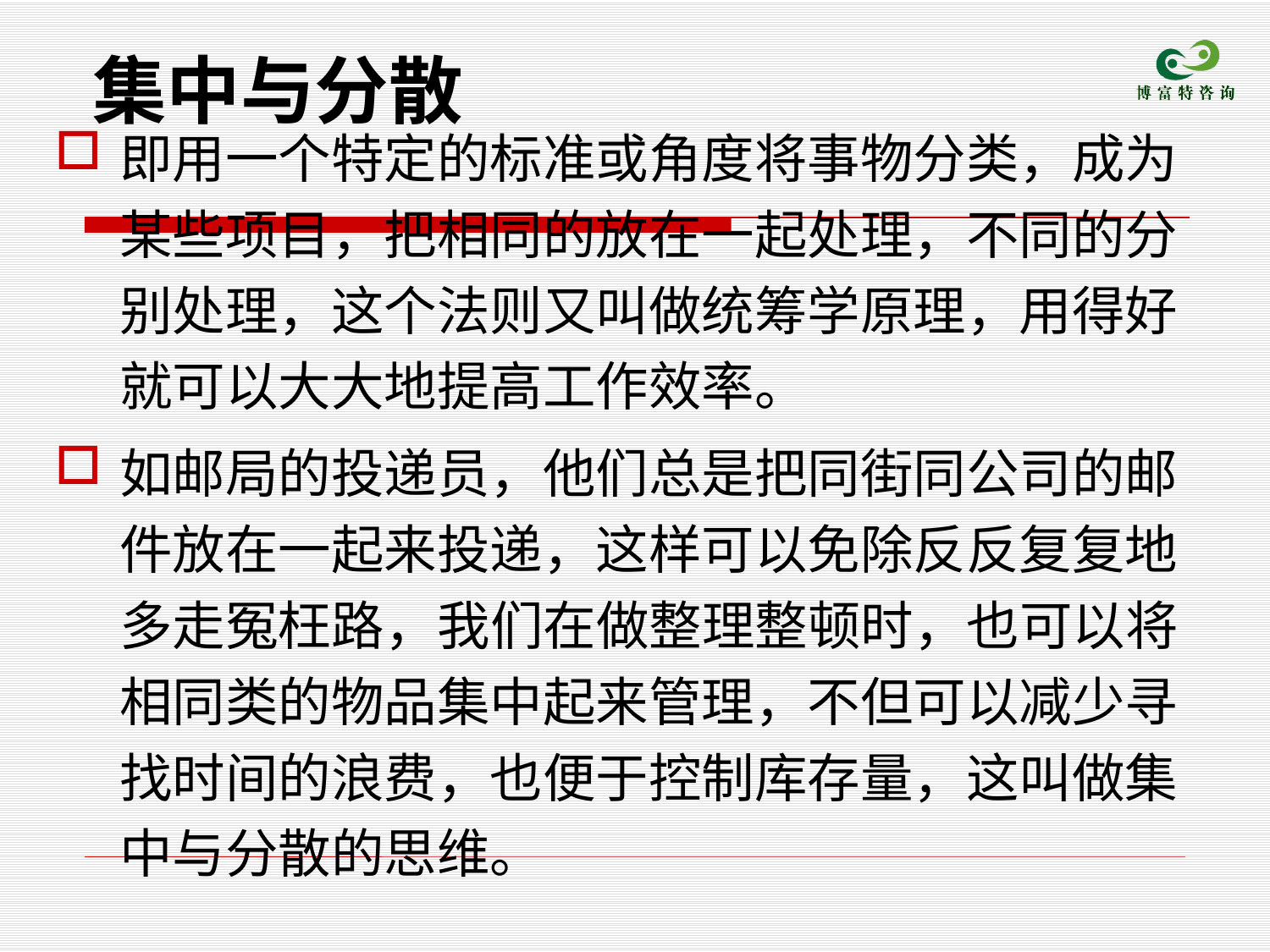

# 集中与分散
即用一个特定的标准或角度将事物分类，成为某些项目，把相同的放在一起处理，不同的分别处理，这个法则又叫做统筹学原理，用得好就可以大大地提高工作效率。
如邮局的投递员，他们总是把同街同公司的邮件放在一起来投递，这样可以免除反反复复地多走冤枉路，我们在做整理整顿时，也可以将相同类的物品集中起来管理，不但可以减少寻找时间的浪费，也便于控制库存量，这叫做集中与分散的思维。
675